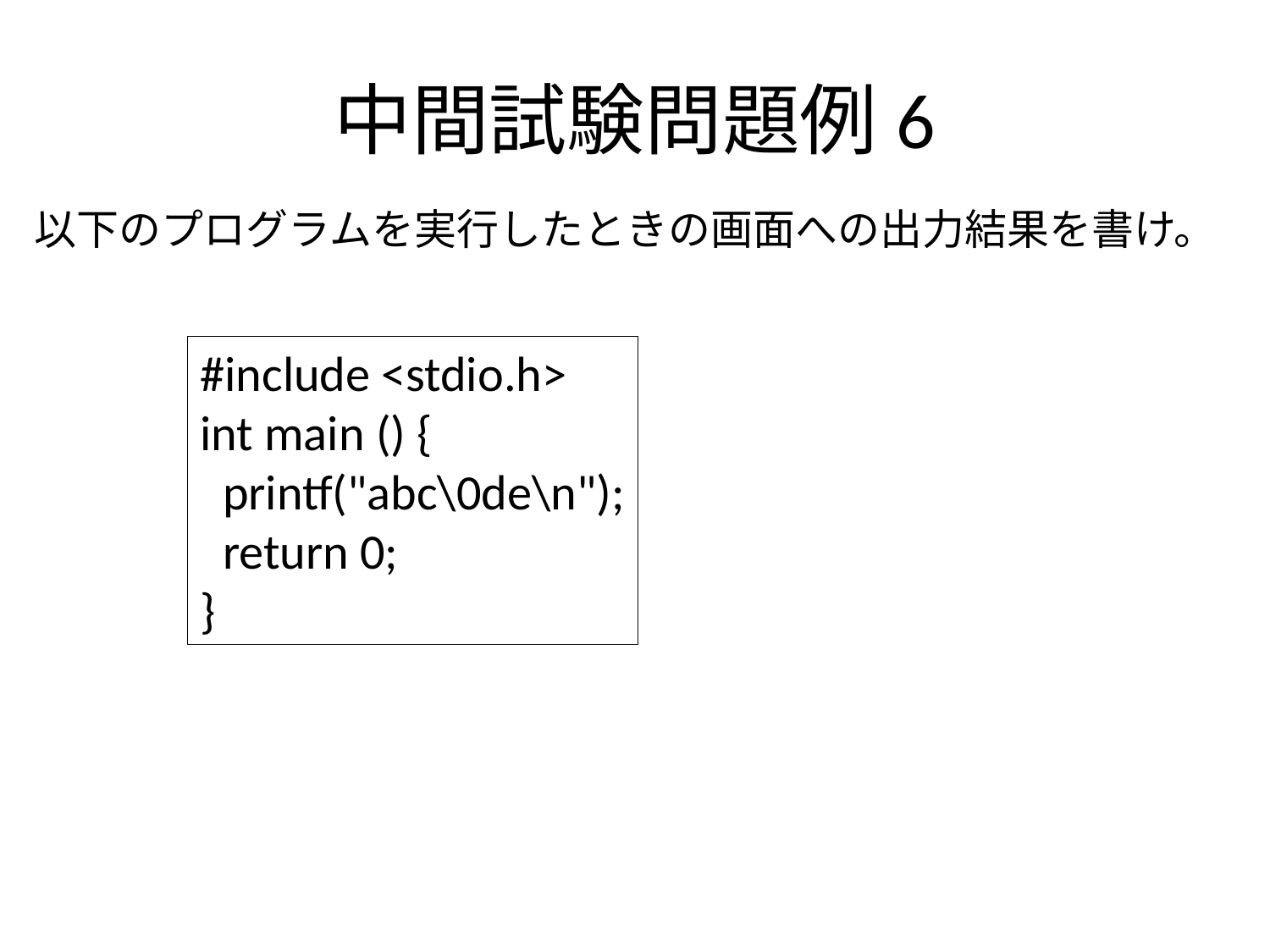

# 中間試験問題例6
以下のプログラムを実行したときの画面への出力結果を書け。
#include <stdio.h>
int main () {
  printf("abc\0de\n");
  return 0;
}